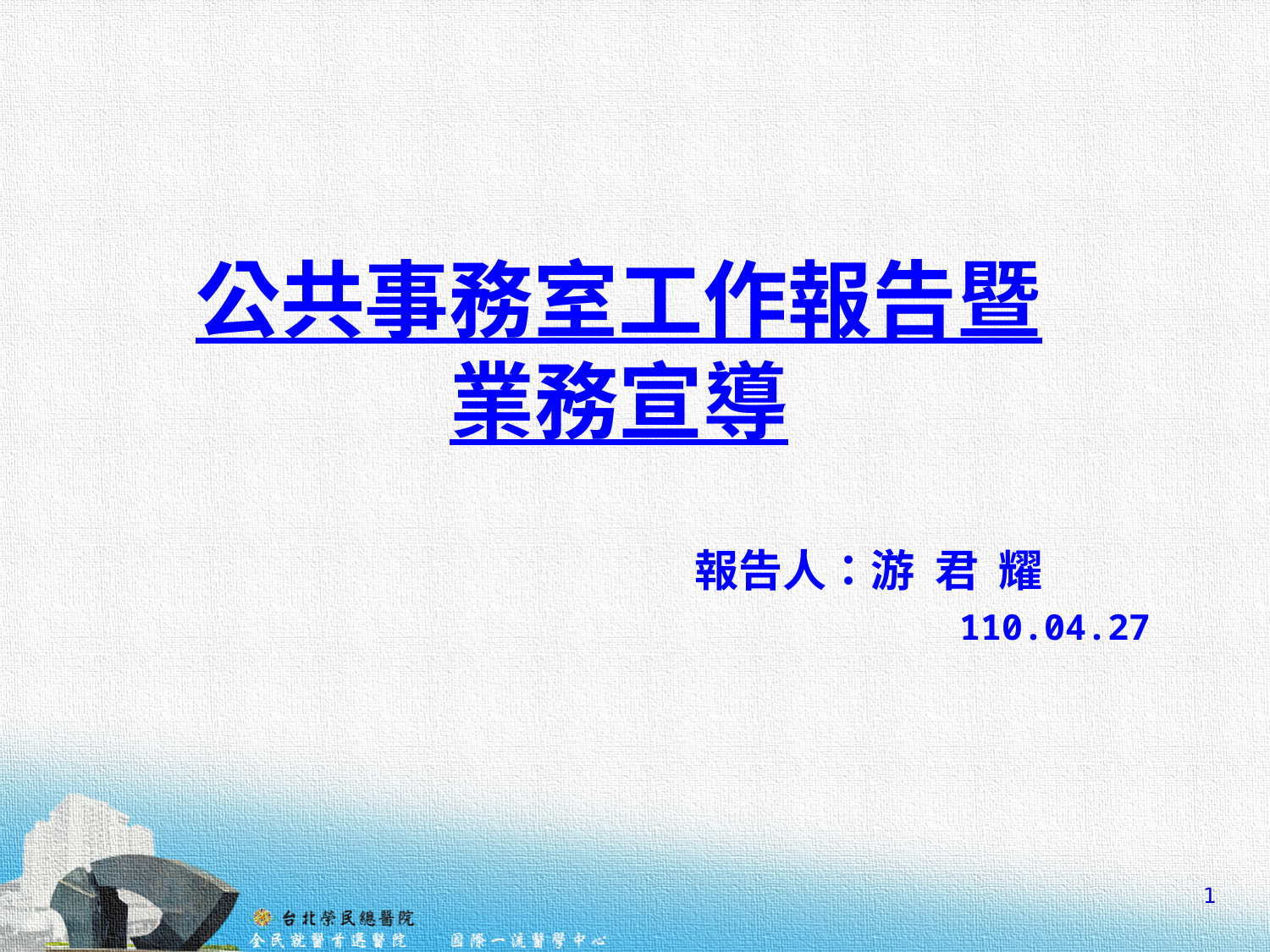

公共事務室工作報告暨
業務宣導
報告人：游  君  耀
          110.04.27
1